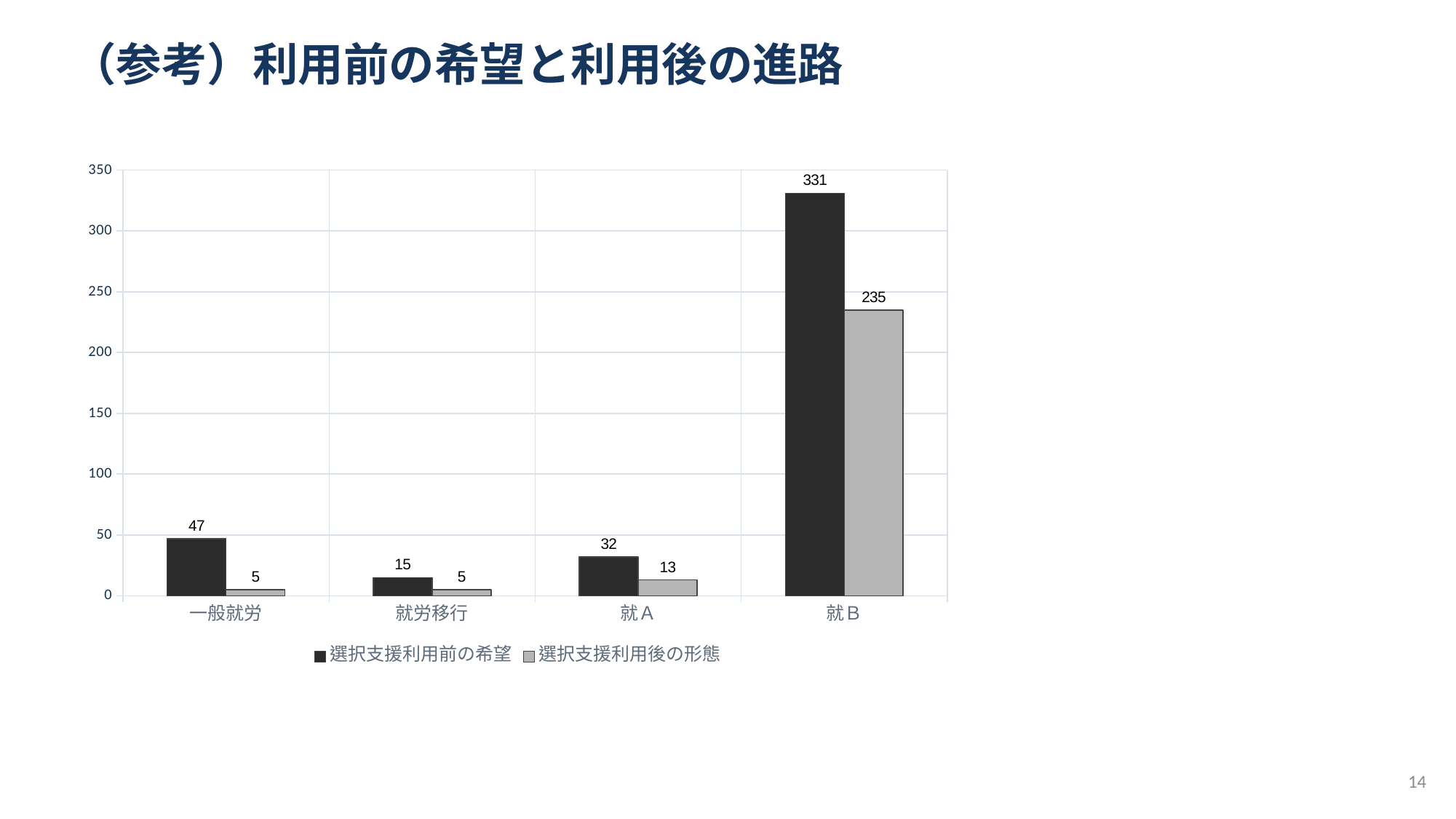

（参考）利用前の希望と利用後の進路

### Chart

| Category | 選択支援利用前の希望 | 選択支援利用後の形態 |
|---|---|---|
| 一般就労 | 47.0 | 5.0 |
| 就労移行 | 15.0 | 5.0 |
| 就Ａ | 32.0 | 13.0 |
| 就Ｂ | 331.0 | 235.0 |
14